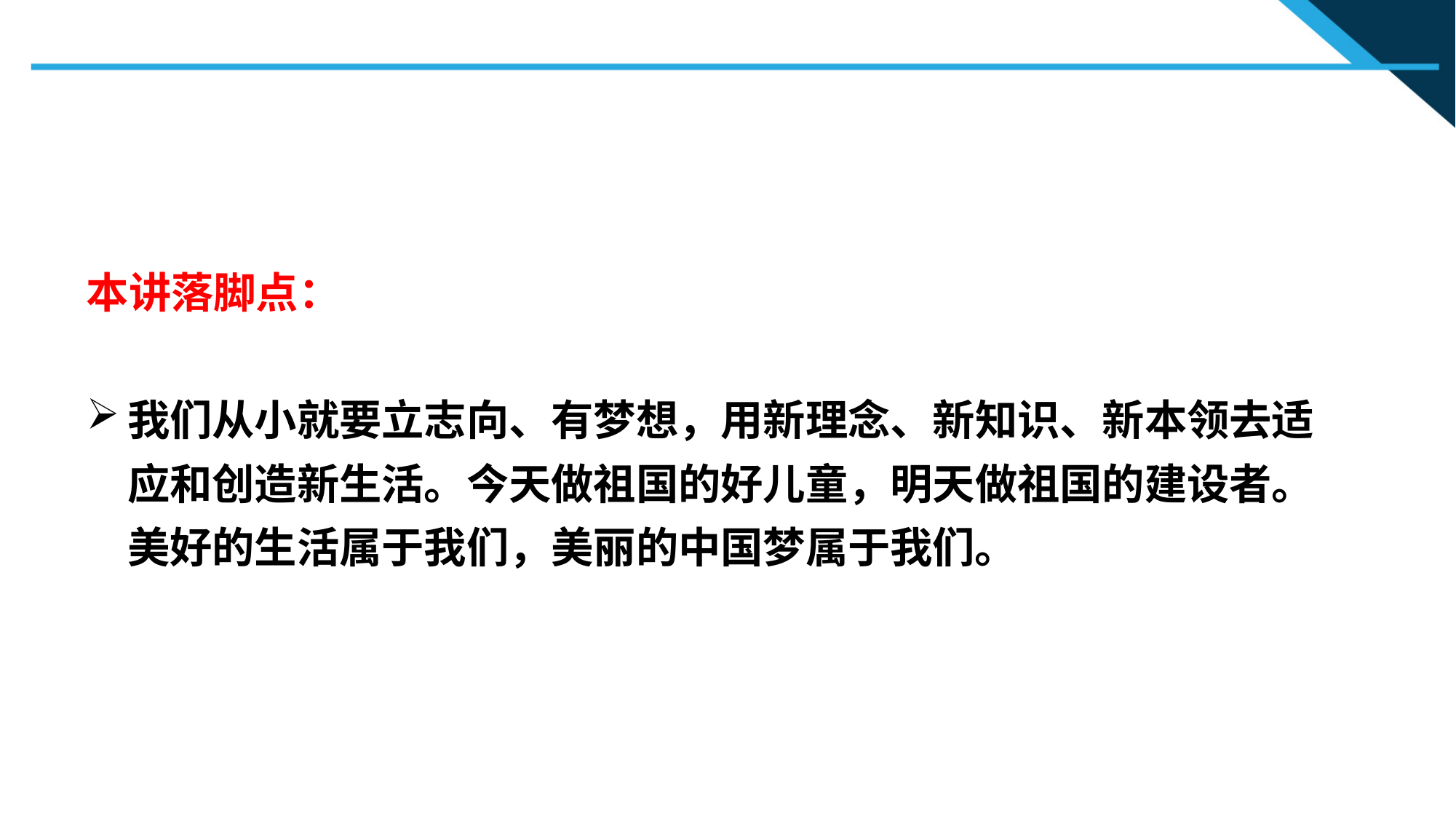

本讲落脚点：

我们从小就要立志向、有梦想，用新理念、新知识、新本领去适应和创造新生活。今天做祖国的好儿童，明天做祖国的建设者。美好的生活属于我们，美丽的中国梦属于我们。